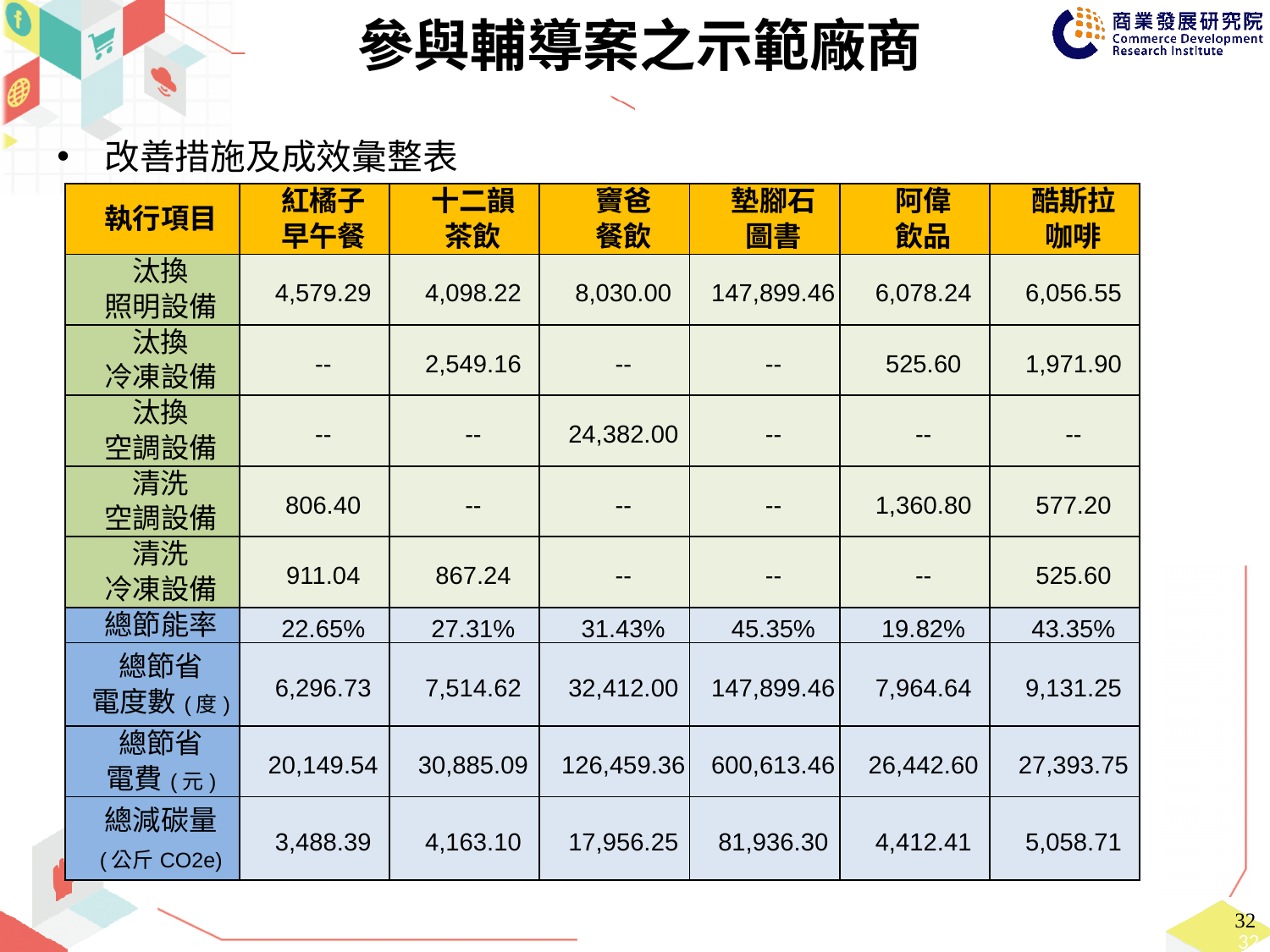

參與輔導案之示範廠商
改善措施及成效彙整表
| 執行項目 | 紅橘子 早午餐 | 十二韻 茶飲 | 竇爸 餐飲 | 墊腳石 圖書 | 阿偉 飲品 | 酷斯拉 咖啡 |
| --- | --- | --- | --- | --- | --- | --- |
| 汰換 照明設備 | 4,579.29 | 4,098.22 | 8,030.00 | 147,899.46 | 6,078.24 | 6,056.55 |
| 汰換 冷凍設備 | -- | 2,549.16 | -- | -- | 525.60 | 1,971.90 |
| 汰換 空調設備 | -- | -- | 24,382.00 | -- | -- | -- |
| 清洗 空調設備 | 806.40 | -- | -- | -- | 1,360.80 | 577.20 |
| 清洗 冷凍設備 | 911.04 | 867.24 | -- | -- | -- | 525.60 |
| 總節能率 | 22.65% | 27.31% | 31.43% | 45.35% | 19.82% | 43.35% |
| 總節省 電度數(度) | 6,296.73 | 7,514.62 | 32,412.00 | 147,899.46 | 7,964.64 | 9,131.25 |
| 總節省 電費(元) | 20,149.54 | 30,885.09 | 126,459.36 | 600,613.46 | 26,442.60 | 27,393.75 |
| 總減碳量 (公斤CO2e) | 3,488.39 | 4,163.10 | 17,956.25 | 81,936.30 | 4,412.41 | 5,058.71 |

32
32